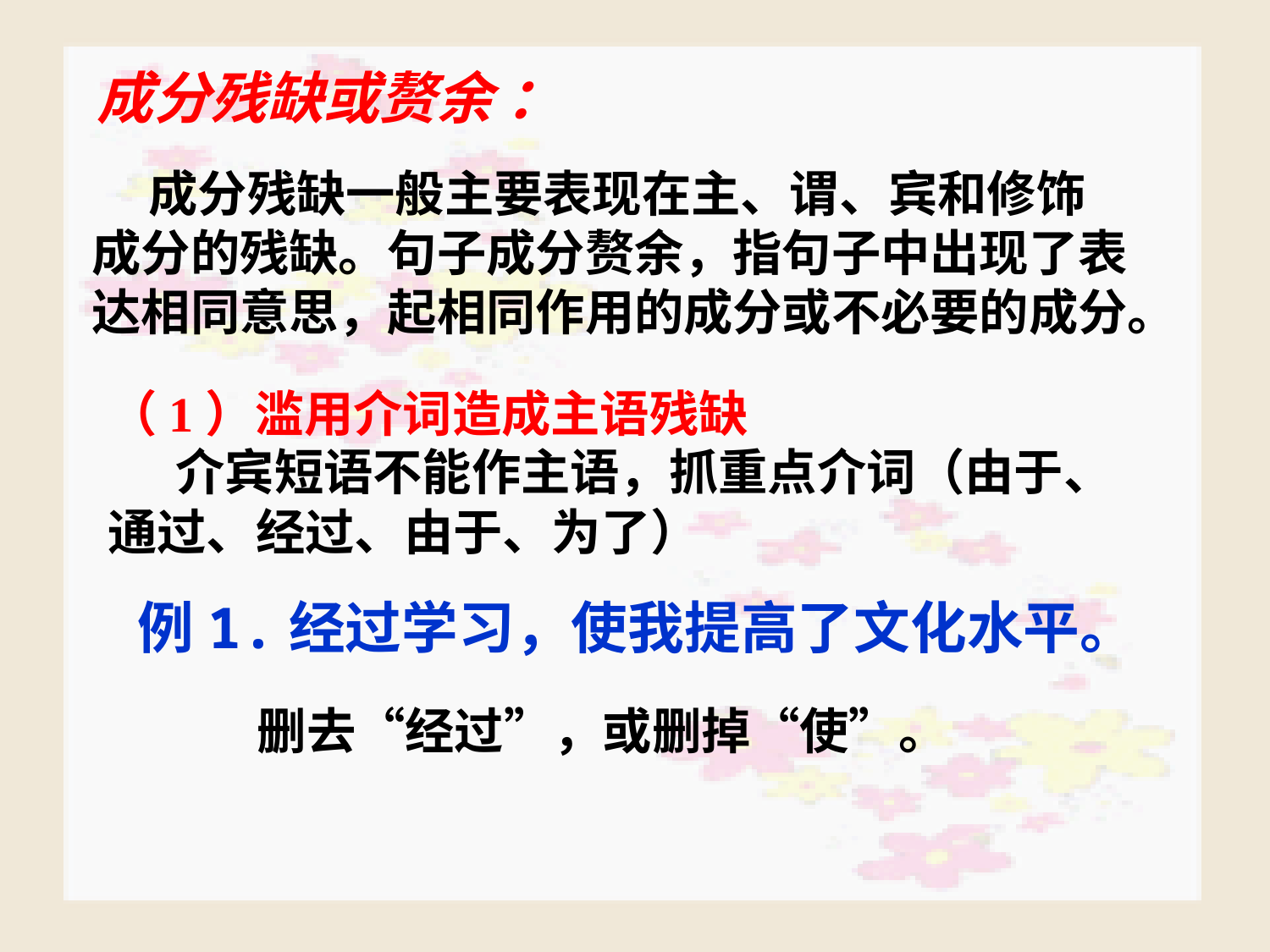

成分残缺或赘余 ：
    成分残缺一般主要表现在主、谓、宾和修饰
成分的残缺。句子成分赘余，指句子中出现了表
达相同意思，起相同作用的成分或不必要的成分。
（1）滥用介词造成主语残缺
     介宾短语不能作主语，抓重点介词（由于、
通过、经过、由于、为了）
例1.经过学习，使我提高了文化水平。
删去“经过”，或删掉“使”。